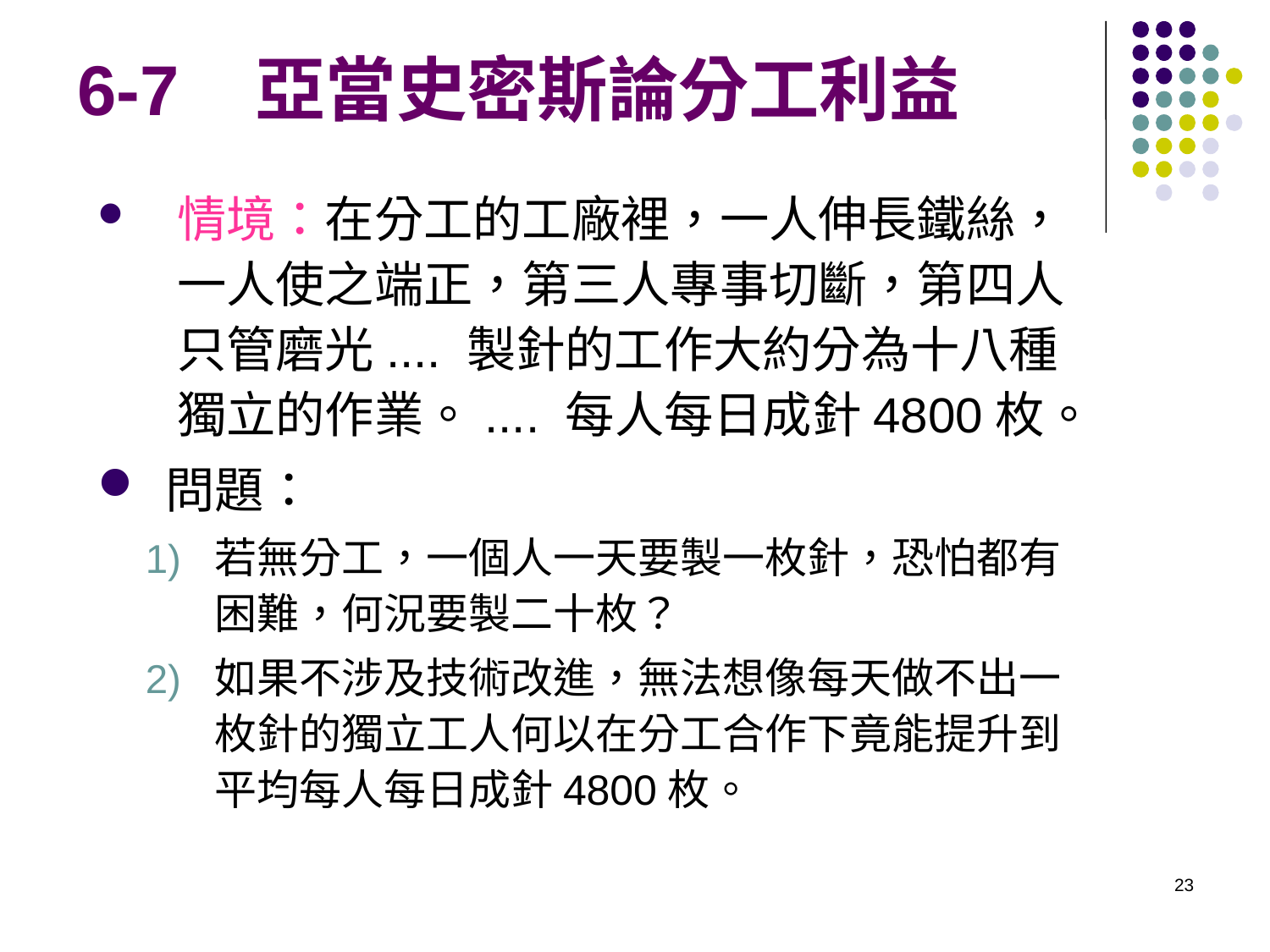

# 6-7   亞當史密斯論分工利益
情境：在分工的工廠裡，一人伸長鐵絲，一人使之端正，第三人專事切斷，第四人只管磨光.... 製針的工作大約分為十八種獨立的作業。.... 每人每日成針4800枚。
問題：
若無分工，一個人一天要製一枚針，恐怕都有困難，何況要製二十枚？
如果不涉及技術改進，無法想像每天做不出一枚針的獨立工人何以在分工合作下竟能提升到平均每人每日成針4800枚。
23